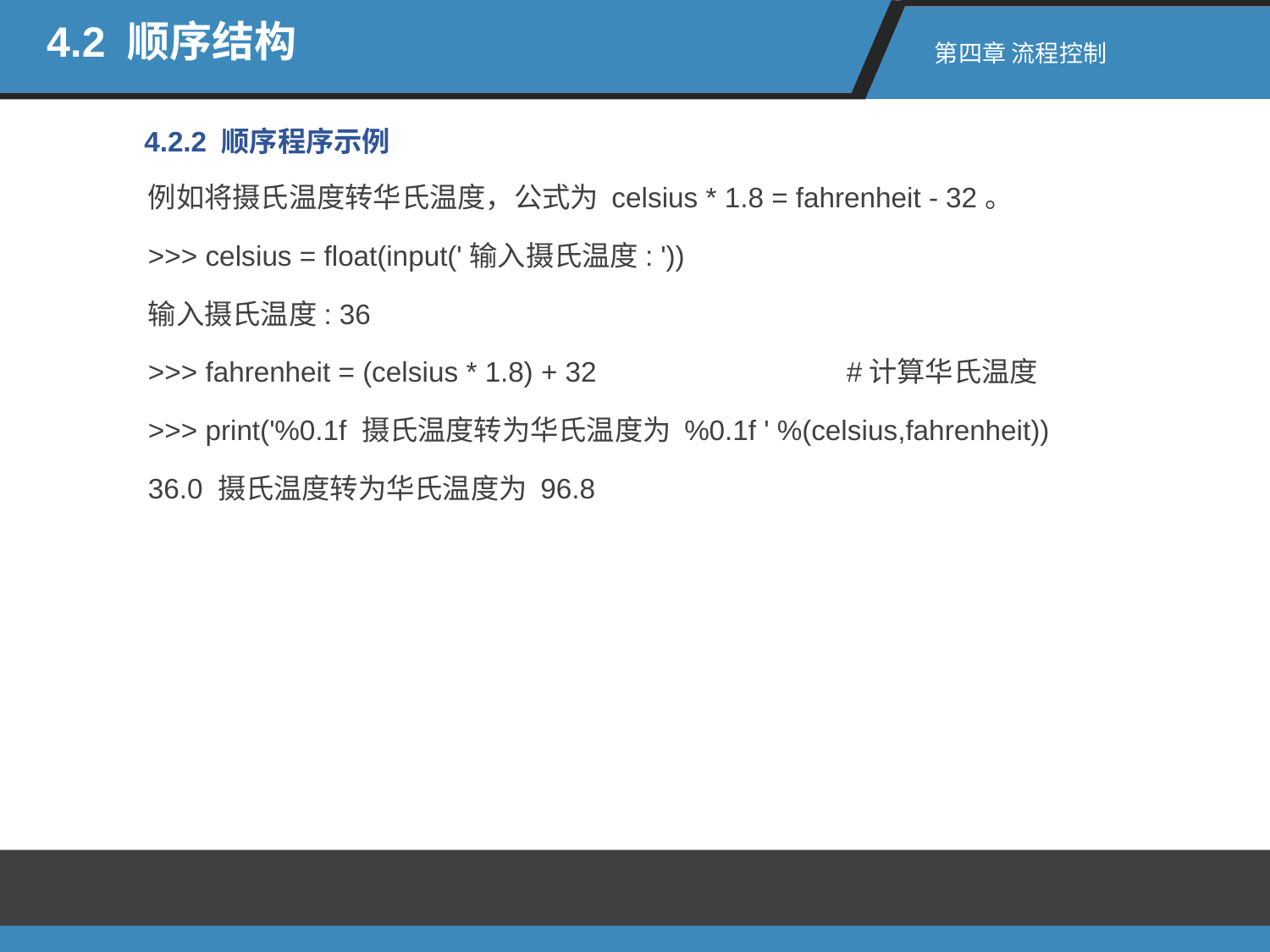

4.2 顺序结构
第四章 流程控制
4.2.2 顺序程序示例
例如将摄氏温度转华氏温度，公式为 celsius * 1.8 = fahrenheit - 32。
>>> celsius = float(input('输入摄氏温度: '))
输入摄氏温度: 36
>>> fahrenheit = (celsius * 1.8) + 32 		#计算华氏温度
>>> print('%0.1f 摄氏温度转为华氏温度为 %0.1f ' %(celsius,fahrenheit))
36.0 摄氏温度转为华氏温度为 96.8